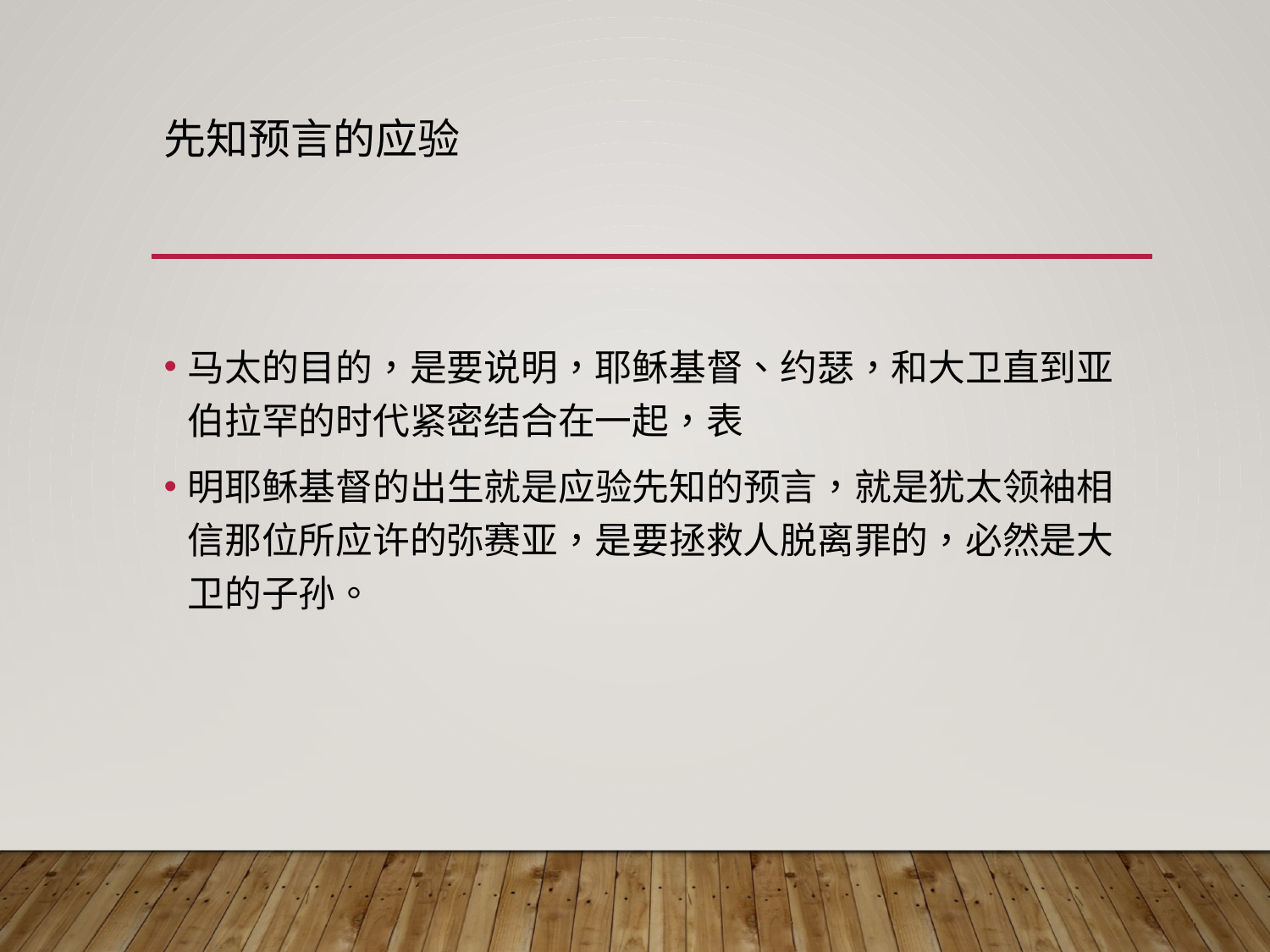

# 先知预言的应验
马太的目的，是要说明，耶稣基督、约瑟，和大卫直到亚伯拉罕的时代紧密结合在一起，表
明耶稣基督的出生就是应验先知的预言，就是犹太领袖相信那位所应许的弥赛亚，是要拯救人脱离罪的，必然是大卫的子孙。